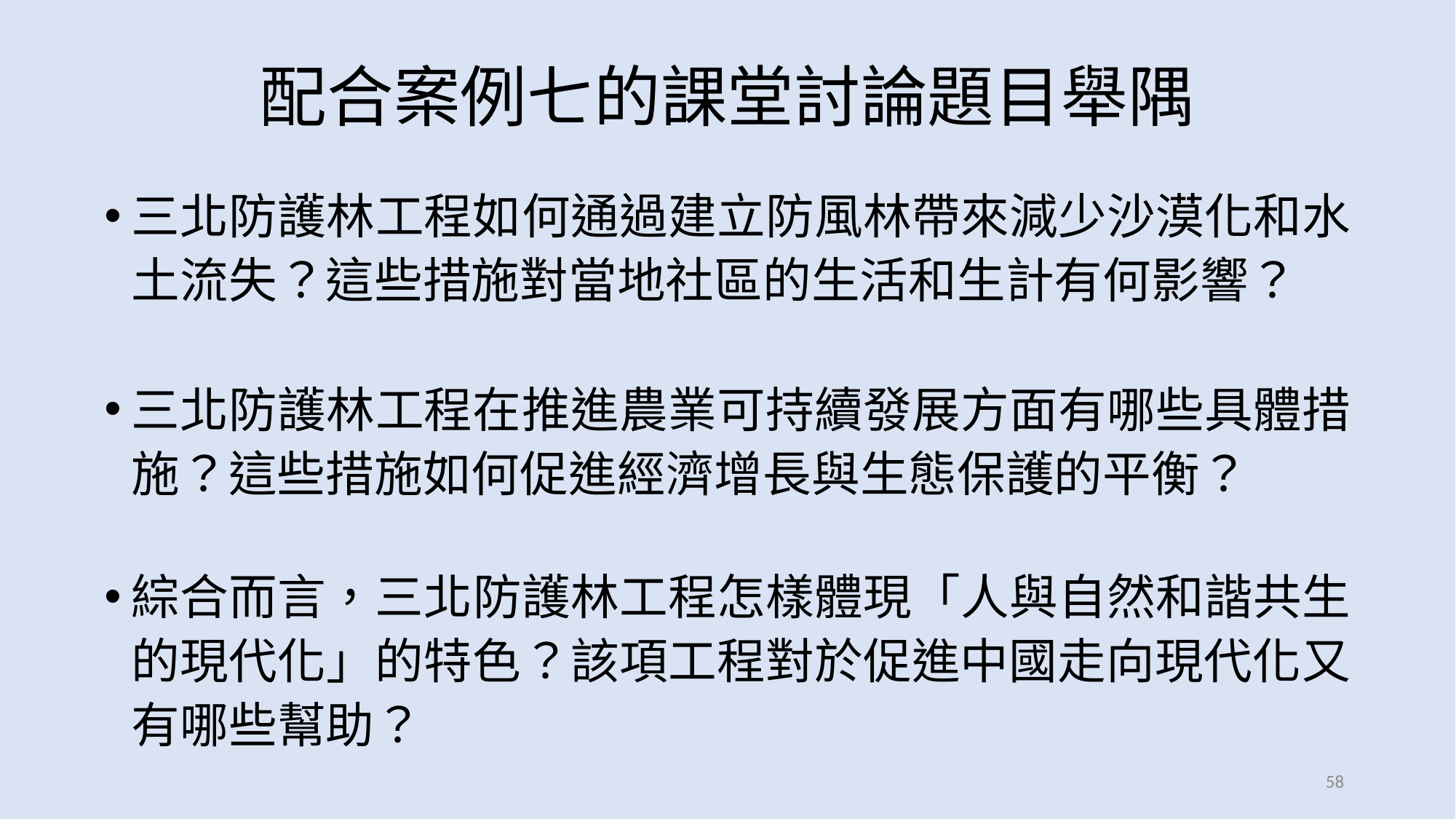

# 配合案例七的課堂討論題目舉隅
三北防護林工程如何通過建立防風林帶來減少沙漠化和水土流失？這些措施對當地社區的生活和生計有何影響？

三北防護林工程在推進農業可持續發展方面有哪些具體措施？這些措施如何促進經濟增長與生態保護的平衡？

綜合而言，三北防護林工程怎樣體現「人與自然和諧共生的現代化」的特色？該項工程對於促進中國走向現代化又有哪些幫助？
58